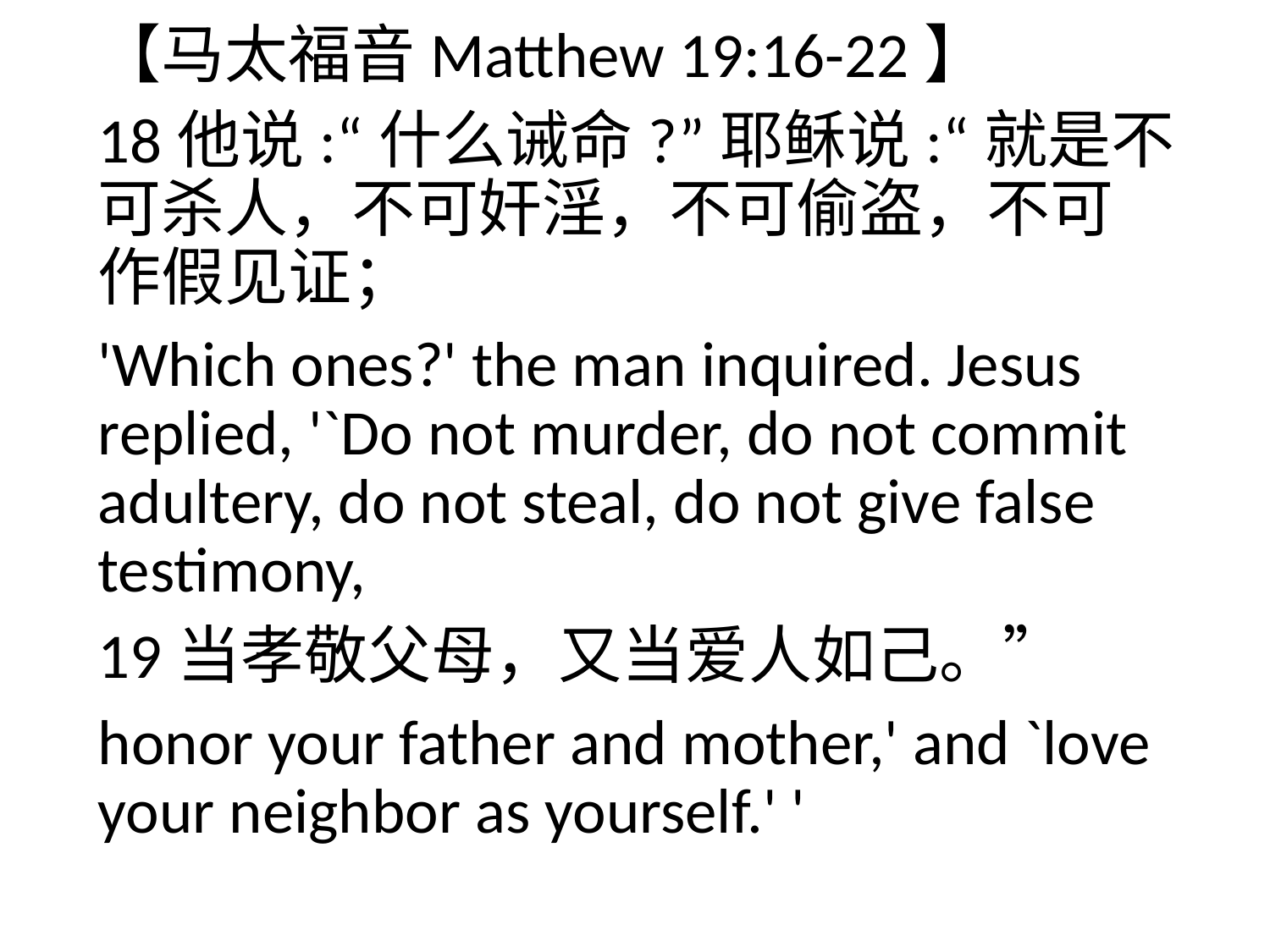

【马太福音Matthew 19:16-22】
18他说:“什么诫命?”耶稣说:“就是不可杀人，不可奸淫，不可偷盗，不可作假见证；
'Which ones?' the man inquired. Jesus replied, '`Do not murder, do not commit adultery, do not steal, do not give false testimony,
19当孝敬父母，又当爱人如己。”
honor your father and mother,' and `love your neighbor as yourself.' '